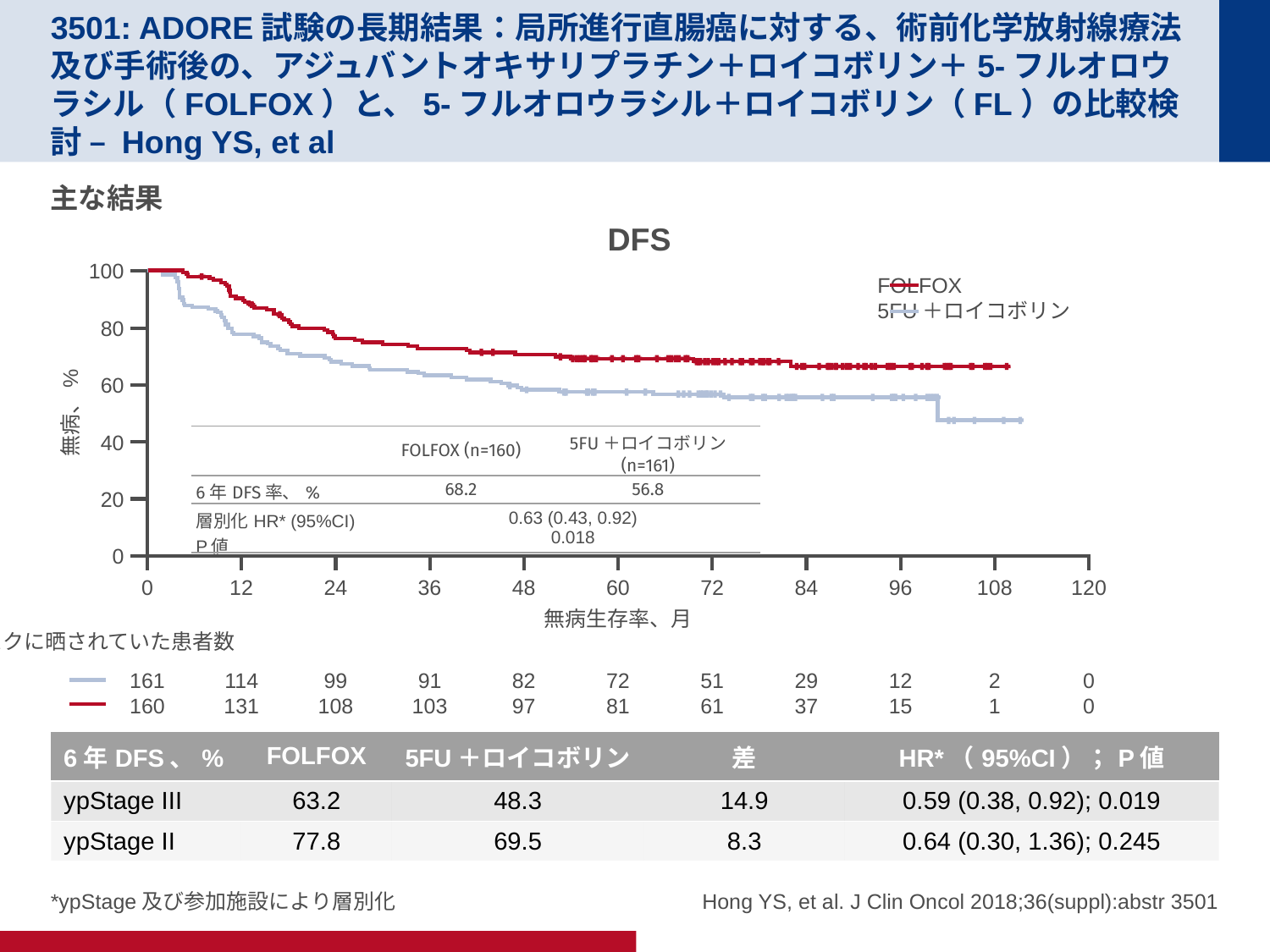

# 3501: ADORE試験の長期結果：局所進行直腸癌に対する、術前化学放射線療法及び手術後の、アジュバントオキサリプラチン＋ロイコボリン＋5-フルオロウラシル（FOLFOX）と、5-フルオロウラシル＋ロイコボリン（FL）の比較検討 – Hong YS, et al
主な結果

DFS
100
FOLFOX
5FU＋ロイコボリン

80
60
無病、%
40
|  | FOLFOX (n=160) | 5FU＋ロイコボリン (n=161) |
| --- | --- | --- |
| 6年DFS率、% | 68.2 | 56.8 |
| 層別化HR\* (95%CI) P値 | 0.63 (0.43, 0.92) 0.018 |  |
20
0
0
12
24
36
48
60
72
84
96
108
120
無病生存率、月
リスクに晒されていた患者数
161
160
114
131
99
108
91
103
82
97
72
81
51
61
29
37
12
15
2
1
0
0
| 6年DFS、% | FOLFOX | 5FU＋ロイコボリン | 差 | HR\*（95%CI）；P値 |
| --- | --- | --- | --- | --- |
| ypStage III | 63.2 | 48.3 | 14.9 | 0.59 (0.38, 0.92); 0.019 |
| ypStage II | 77.8 | 69.5 | 8.3 | 0.64 (0.30, 1.36); 0.245 |
*ypStage及び参加施設により層別化
Hong YS, et al. J Clin Oncol 2018;36(suppl):abstr 3501